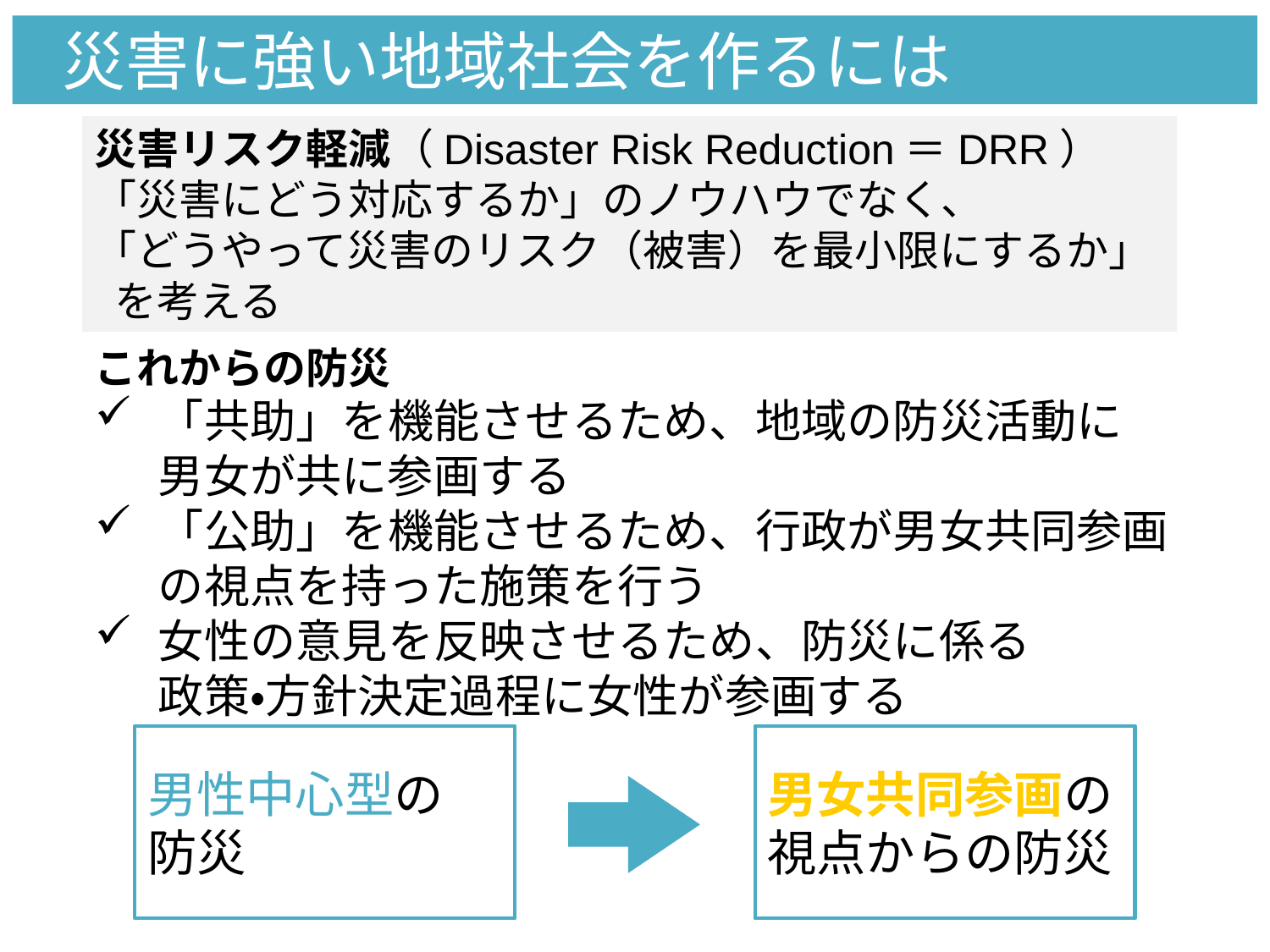

災害に強い地域社会を作るには
災害リスク軽減（Disaster Risk Reduction＝DRR）
「災害にどう対応するか」のノウハウでなく、
「どうやって災害のリスク（被害）を最小限にするか」
 を考える
これからの防災
「共助」を機能させるため、地域の防災活動に
男女が共に参画する
「公助」を機能させるため、行政が男女共同参画の視点を持った施策を行う
女性の意見を反映させるため、防災に係る
政策・方針決定過程に女性が参画する
男性中心型の
防災
男女共同参画の
視点からの防災